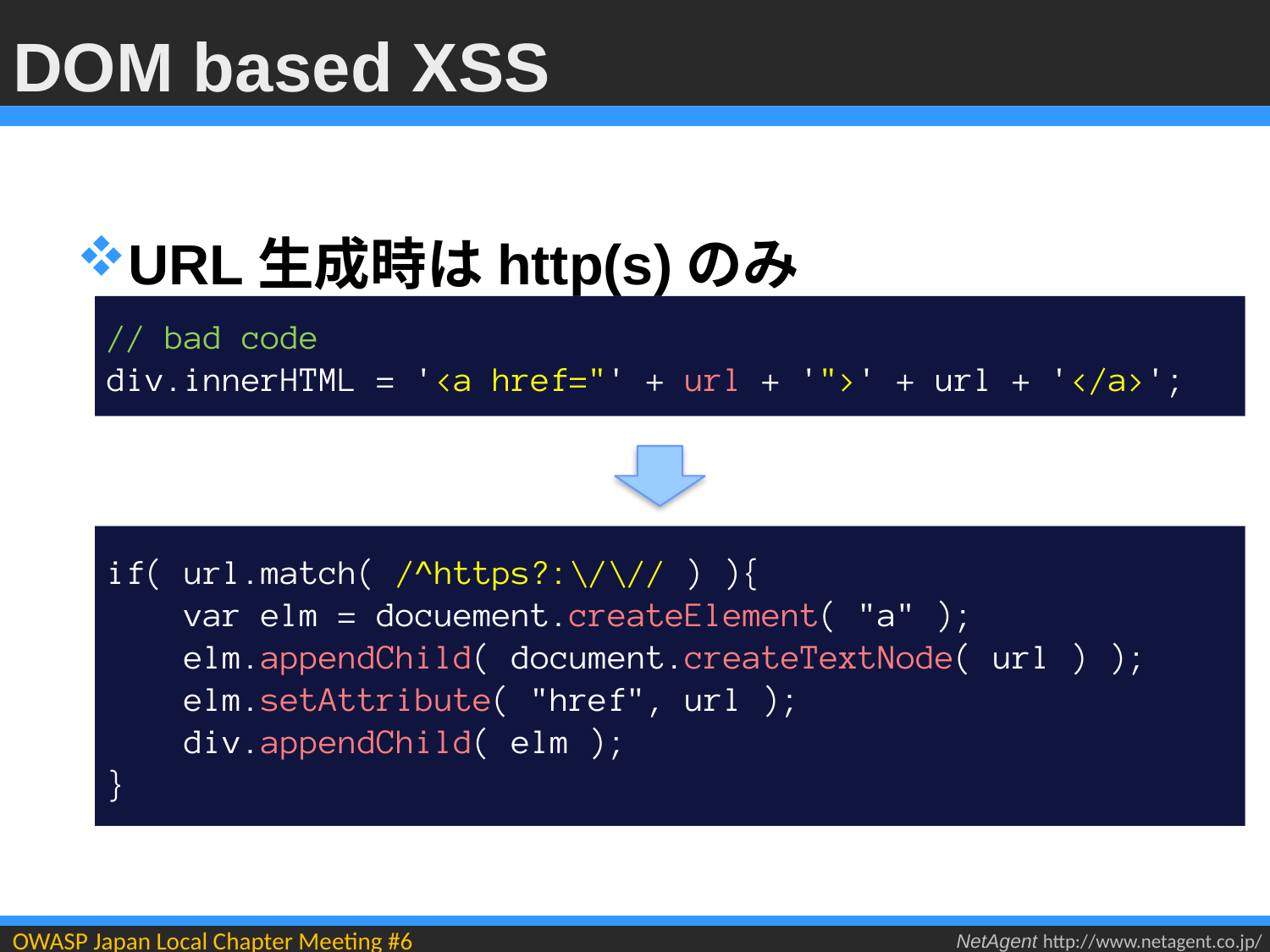

# DOM based XSS
URL生成時はhttp(s)のみ
// bad code
div.innerHTML = '<a href="' + url + '">' + url + '</a>';

if( url.match( /^https?:\/\// ) ){
    var elm = docuement.createElement( "a" );
    elm.appendChild( document.createTextNode( url ) );
    elm.setAttribute( "href", url );
    div.appendChild( elm );
}